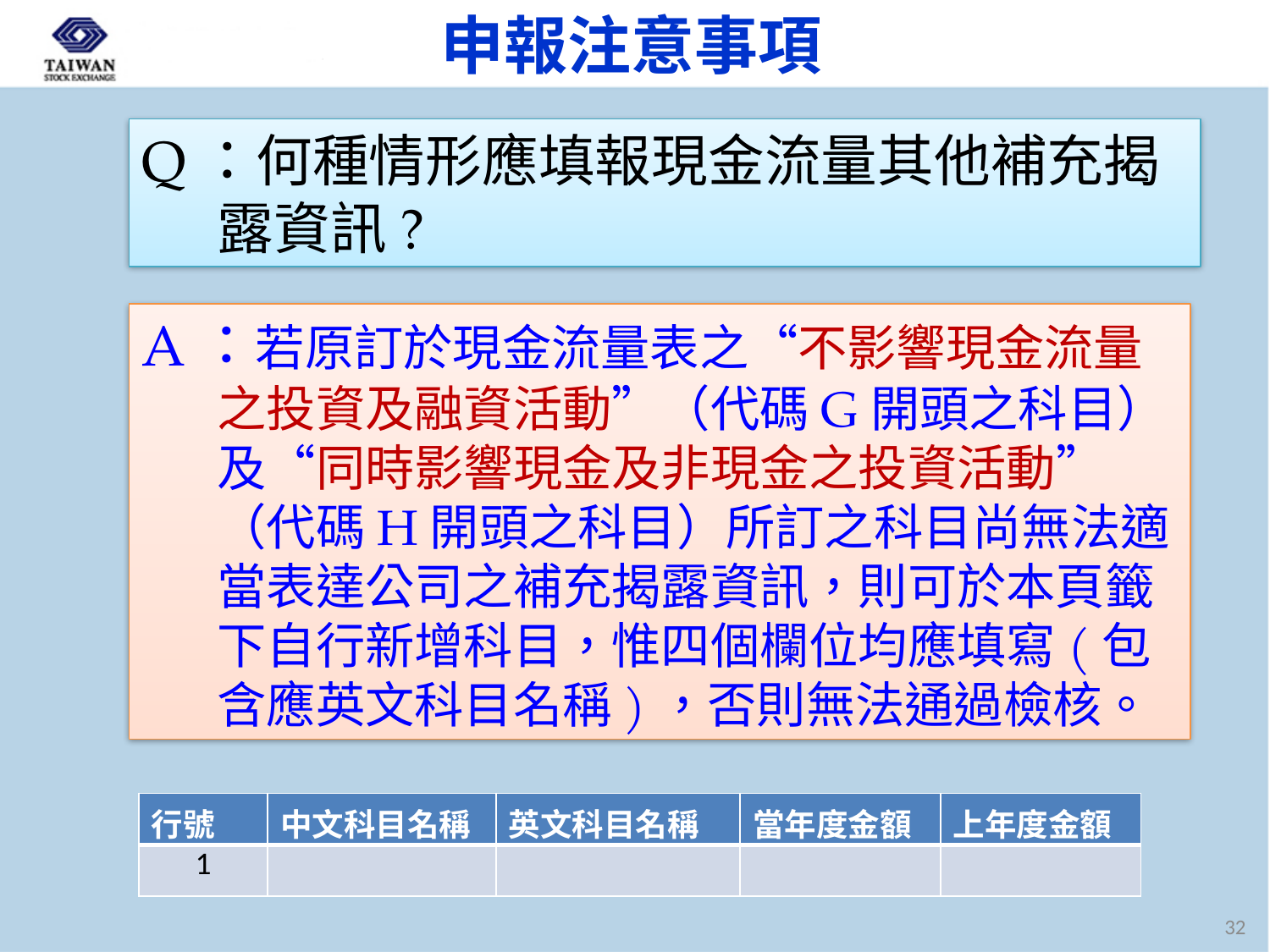

申報注意事項
Q：何種情形應填報現金流量其他補充揭露資訊?
A：若原訂於現金流量表之“不影響現金流量之投資及融資活動”（代碼G開頭之科目）及“同時影響現金及非現金之投資活動”（代碼H開頭之科目）所訂之科目尚無法適當表達公司之補充揭露資訊，則可於本頁籤下自行新增科目，惟四個欄位均應填寫(包含應英文科目名稱)，否則無法通過檢核。
| 行號 | 中文科目名稱 | 英文科目名稱 | 當年度金額 | 上年度金額 |
| --- | --- | --- | --- | --- |
| 1 |  |  |  |  |
32